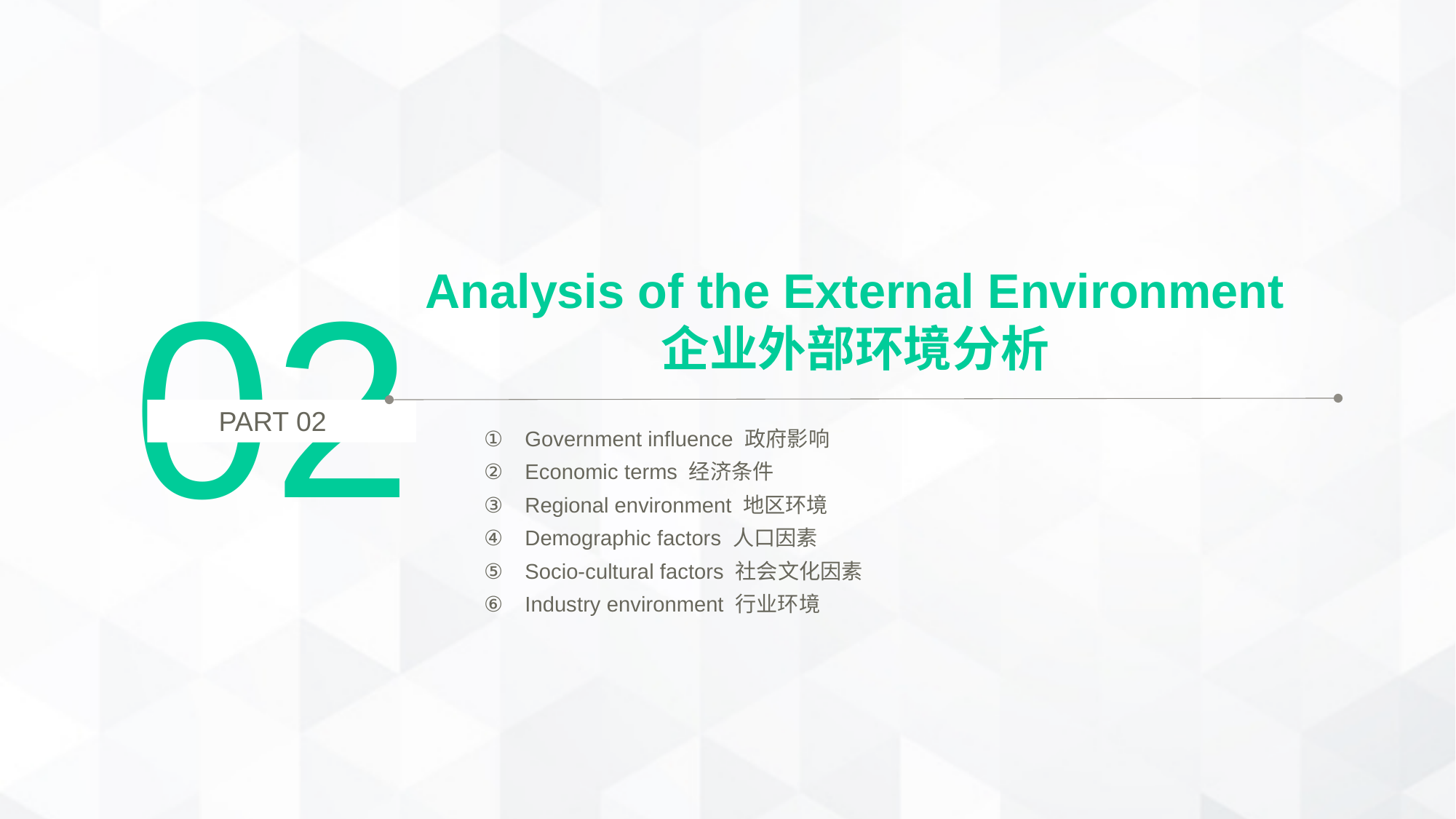

02
Analysis of the External Environment
企业外部环境分析
PART 02

Government influence 政府影响
Economic terms 经济条件
Regional environment 地区环境
Demographic factors 人口因素
Socio-cultural factors 社会文化因素
Industry environment 行业环境